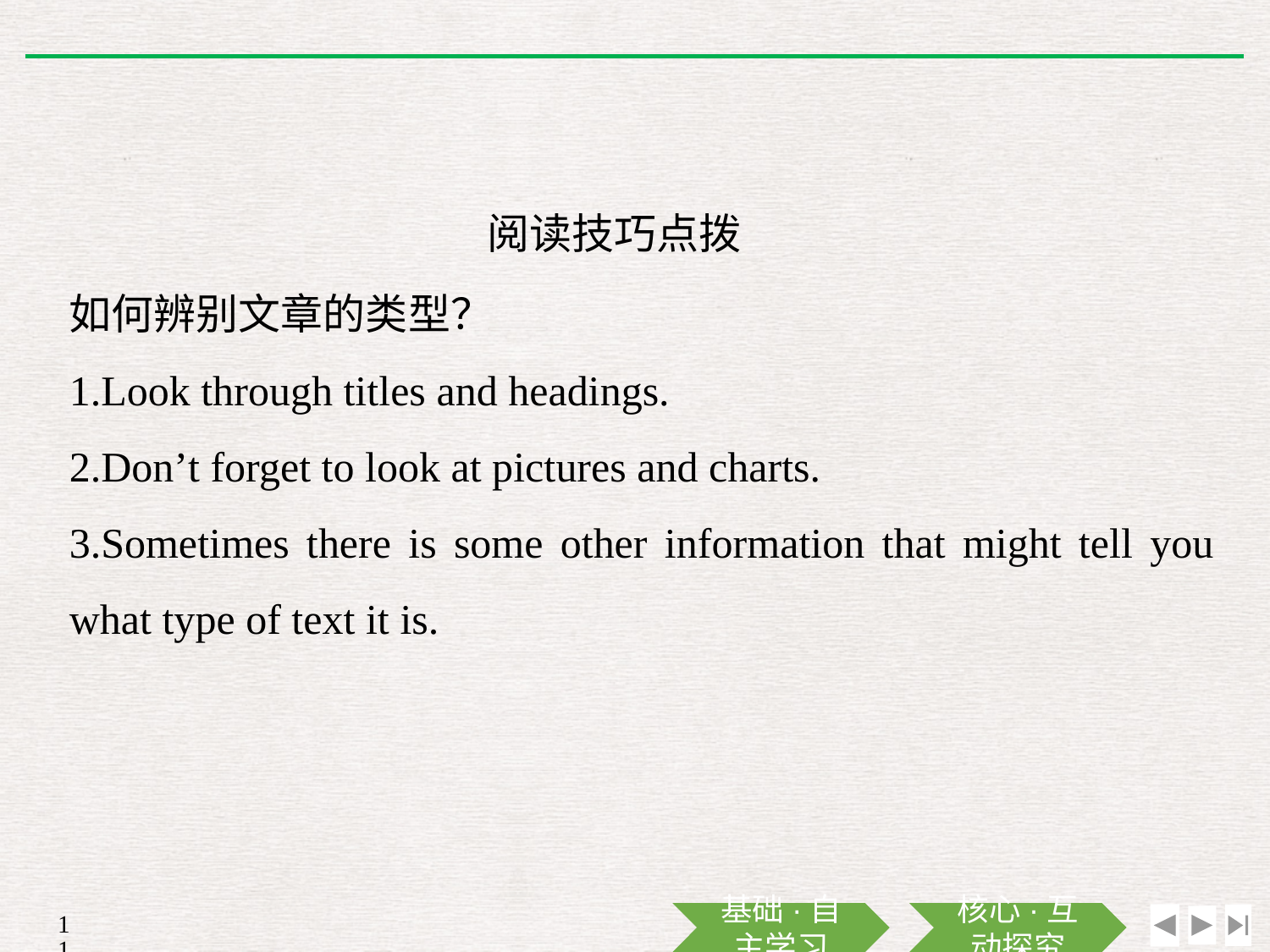

阅读技巧点拨
如何辨别文章的类型？
1.Look through titles and headings.
2.Don’t forget to look at pictures and charts.
3.Sometimes there is some other information that might tell you what type of text it is.